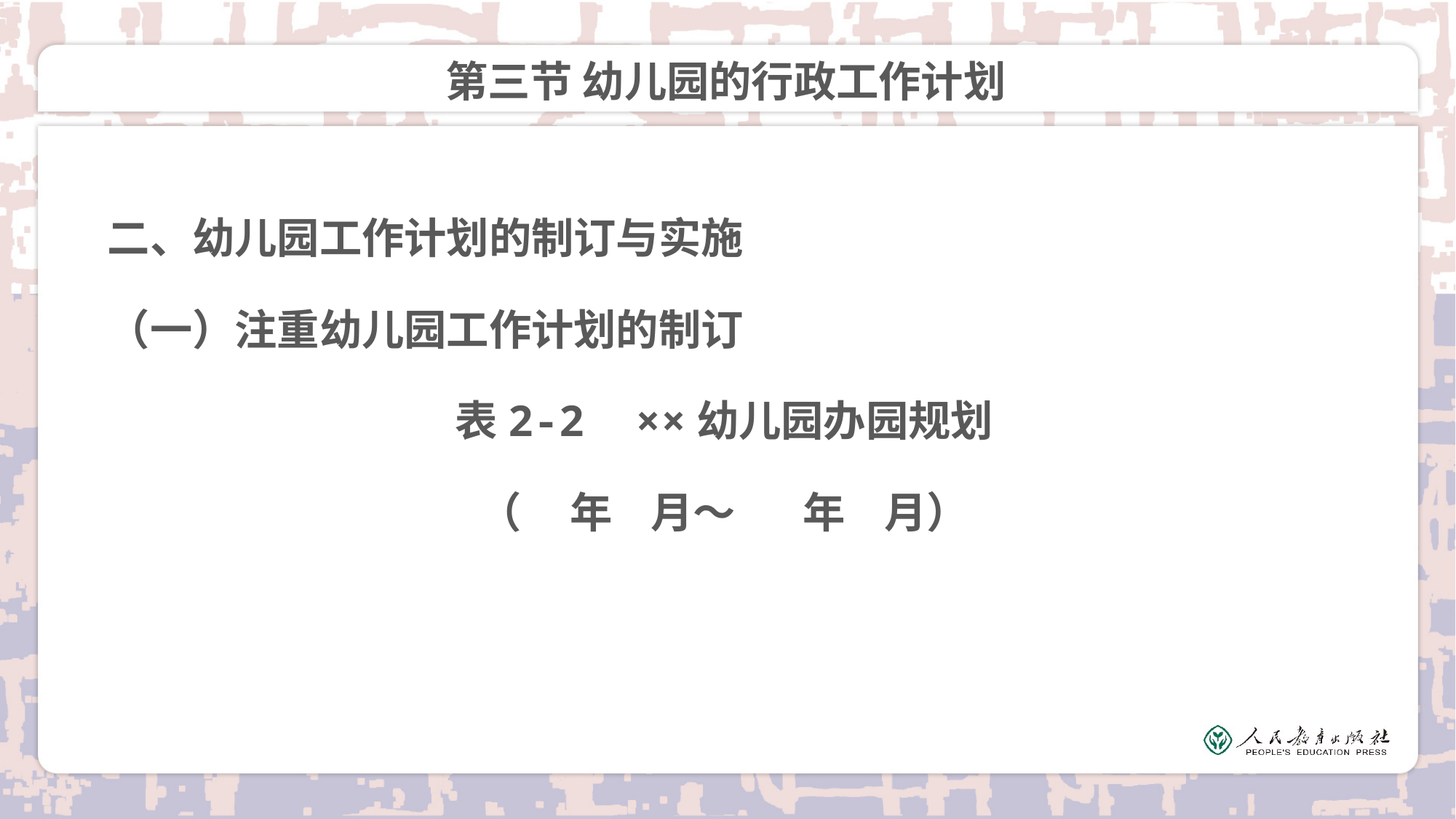

# 第三节 幼儿园的行政工作计划
二、幼儿园工作计划的制订与实施
（一）注重幼儿园工作计划的制订
表2-2  ××幼儿园办园规划
（     年    月～       年    月）